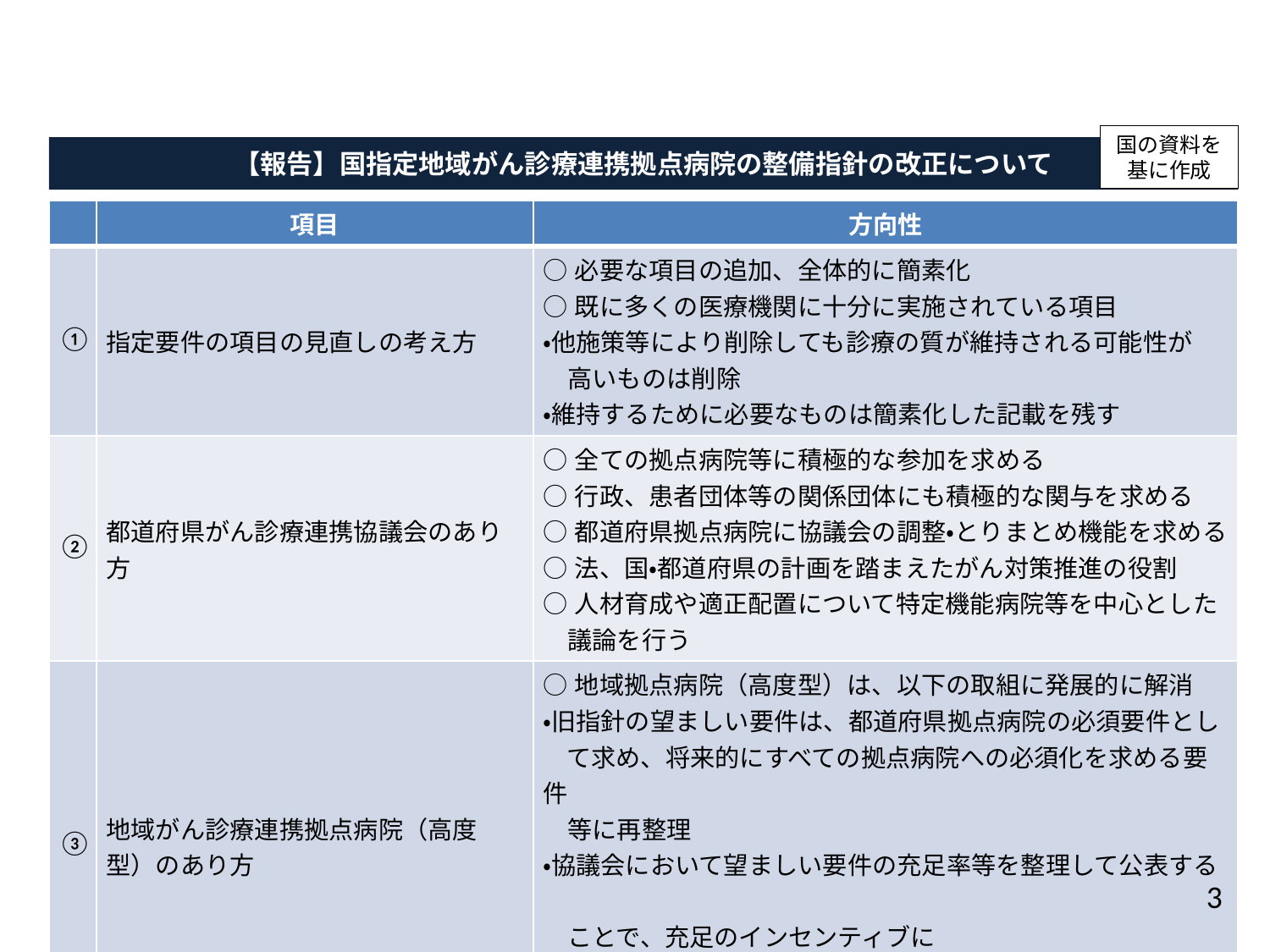

国の資料を
基に作成
【報告】国指定地域がん診療連携拠点病院の整備指針の改正について
|  | 項目 | 方向性 |
| --- | --- | --- |
| ① | 指定要件の項目の見直しの考え方 | ○必要な項目の追加、全体的に簡素化 ○既に多くの医療機関に十分に実施されている項目 ・他施策等により削除しても診療の質が維持される可能性が　 　高いものは削除 ・維持するために必要なものは簡素化した記載を残す |
| ② | 都道府県がん診療連携協議会のあり方 | ○全ての拠点病院等に積極的な参加を求める ○行政、患者団体等の関係団体にも積極的な関与を求める ○都道府県拠点病院に協議会の調整・とりまとめ機能を求める ○法、国・都道府県の計画を踏まえたがん対策推進の役割 ○人材育成や適正配置について特定機能病院等を中心とした 　議論を行う |
| ③ | 地域がん診療連携拠点病院（高度型）のあり方 | ○地域拠点病院（高度型）は、以下の取組に発展的に解消 ・旧指針の望ましい要件は、都道府県拠点病院の必須要件とし て求め、将来的にすべての拠点病院への必須化を求める要件　 　等に再整理 ・協議会において望ましい要件の充足率等を整理して公表する　 　ことで、充足のインセンティブに ・協議会での役割分担の整理、共有、情報公開により適切な医 　療提供体制を確保 |
3